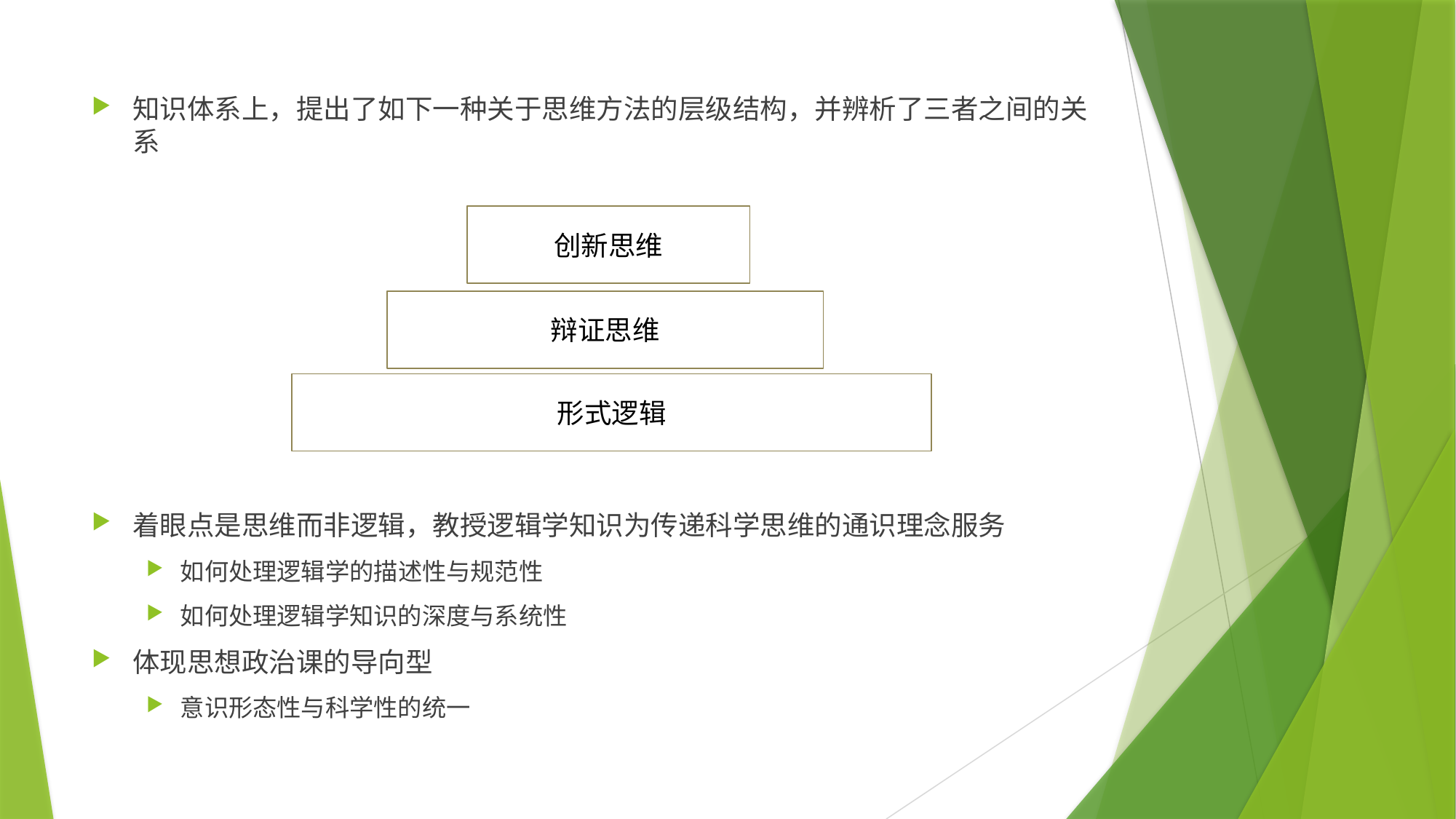

知识体系上，提出了如下一种关于思维方法的层级结构，并辨析了三者之间的关系

着眼点是思维而非逻辑，教授逻辑学知识为传递科学思维的通识理念服务
如何处理逻辑学的描述性与规范性
如何处理逻辑学知识的深度与系统性
体现思想政治课的导向型
意识形态性与科学性的统一

创新思维
辩证思维
形式逻辑